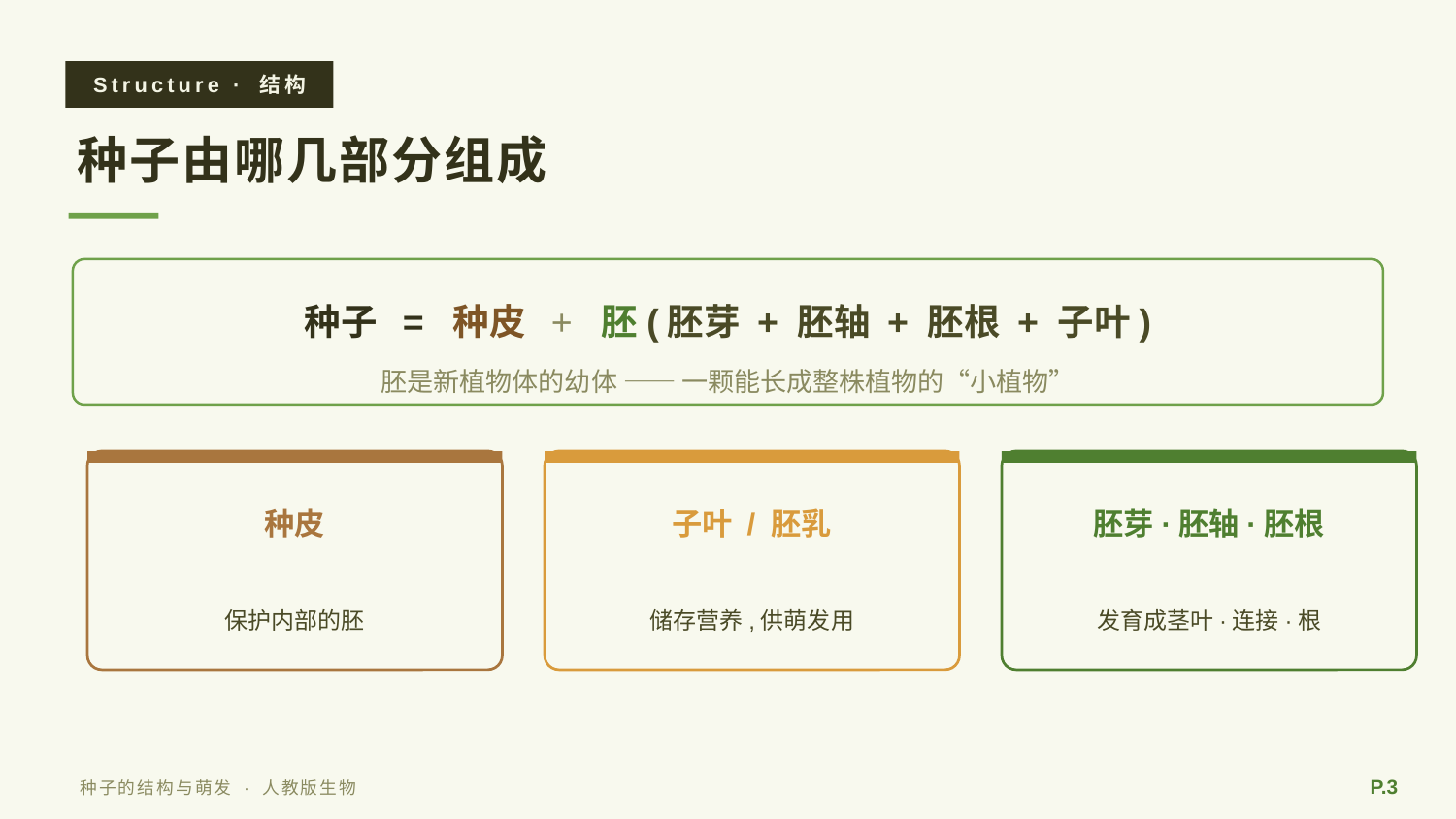

Structure · 结构

种子由哪几部分组成

种子  =  种皮  +  胚(胚芽 + 胚轴 + 胚根 + 子叶)
胚是新植物体的幼体 —— 一颗能长成整株植物的“小植物”

种皮
子叶 / 胚乳
胚芽·胚轴·胚根
保护内部的胚
储存营养,供萌发用
发育成茎叶·连接·根
P.3
种子的结构与萌发 · 人教版生物